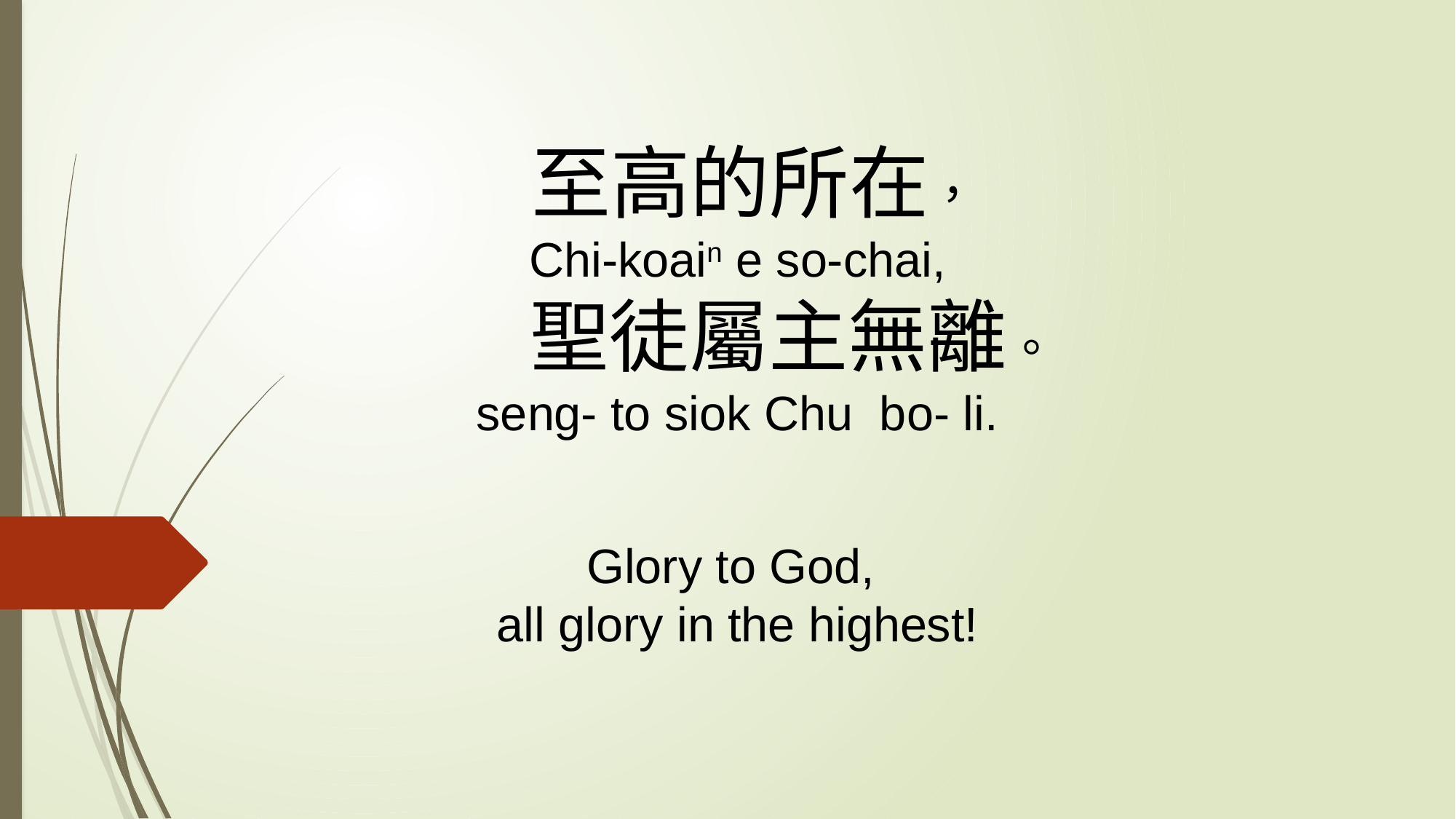

# 至高的所在， Chi-koain e so-chai, 聖徒屬主無離。 seng- to siok Chu  bo- li. Glory to God, all glory in the highest!